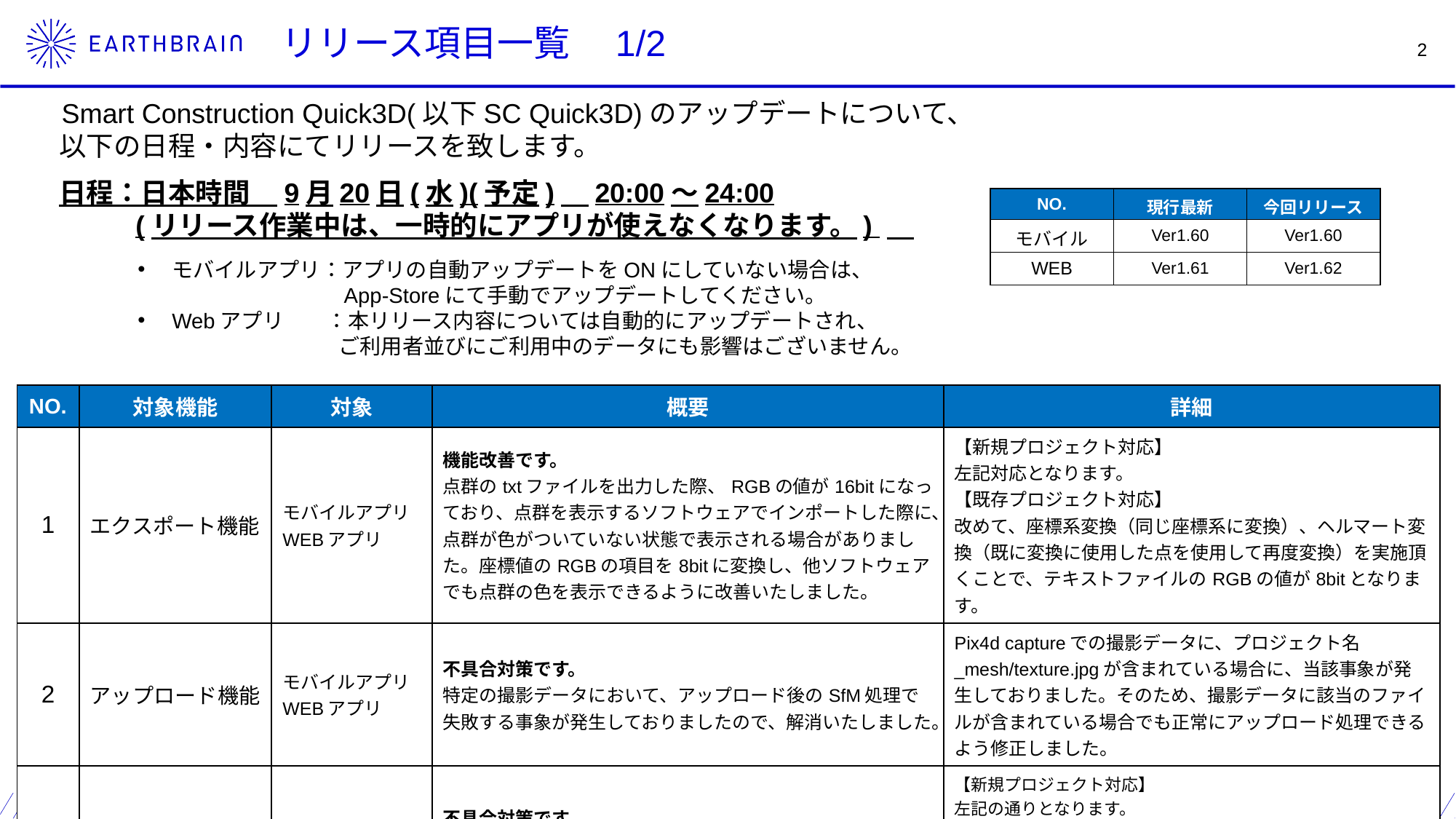

リリース項目一覧　1/2
　Smart Construction Quick3D(以下SC Quick3D)のアップデートについて、
    以下の日程・内容にてリリースを致します。
日程：日本時間　9月20日(水)(予定)　20:00～24:00
          (リリース作業中は、一時的にアプリが使えなくなります。)
| NO. | 現行最新 | 今回リリース |
| --- | --- | --- |
| モバイル | Ver1.60 | Ver1.60 |
| WEB | Ver1.61 | Ver1.62 |
モバイルアプリ：アプリの自動アップデートをONにしていない場合は、
　　　　　　　　　  App-Storeにて手動でアップデートしてください。
Webアプリ　　：本リリース内容については自動的にアップデートされ、
　 　　　　　　　　 ご利用者並びにご利用中のデータにも影響はございません。
| NO. | 対象機能 | 対象 | 概要 | 詳細 |
| --- | --- | --- | --- | --- |
| 1 | エクスポート機能 | モバイルアプリ WEBアプリ | 機能改善です。 点群のtxtファイルを出力した際、RGBの値が16bitになっており、点群を表示するソフトウェアでインポートした際に、点群が色がついていない状態で表示される場合がありました。座標値のRGBの項目を8bitに変換し、他ソフトウェアでも点群の色を表示できるように改善いたしました。 | 【新規プロジェクト対応】 左記対応となります。 【既存プロジェクト対応】 改めて、座標系変換（同じ座標系に変換）、ヘルマート変換（既に変換に使用した点を使用して再度変換）を実施頂くことで、テキストファイルのRGBの値が8bitとなります。 |
| 2 | アップロード機能 | モバイルアプリ WEBアプリ | 不具合対策です。 特定の撮影データにおいて、アップロード後のSfM処理で失敗する事象が発生しておりましたので、解消いたしました。 | Pix4d captureでの撮影データに、プロジェクト名\_mesh/texture.jpgが含まれている場合に、当該事象が発生しておりました。そのため、撮影データに該当のファイルが含まれている場合でも正常にアップロード処理できるよう修正しました。 |
| 3 | エクスポート機能 | モバイルアプリ WEBアプリ | 不具合対策です。 点群のtxtファイルを出力した際、“,”(カンマ)区切りではなく、スペース区切りになっていたため、解消いたしました。 | 【新規プロジェクト対応】 左記の通りとなります。 【既存プロジェクト対応】 改めて、座標系変換（同じ座標系に変換）、ヘルマート変換（既に変換に使用した点を使用して再度変換）を実施いただくことで、テキストファイルが“,”(カンマ)区切りになります。 |